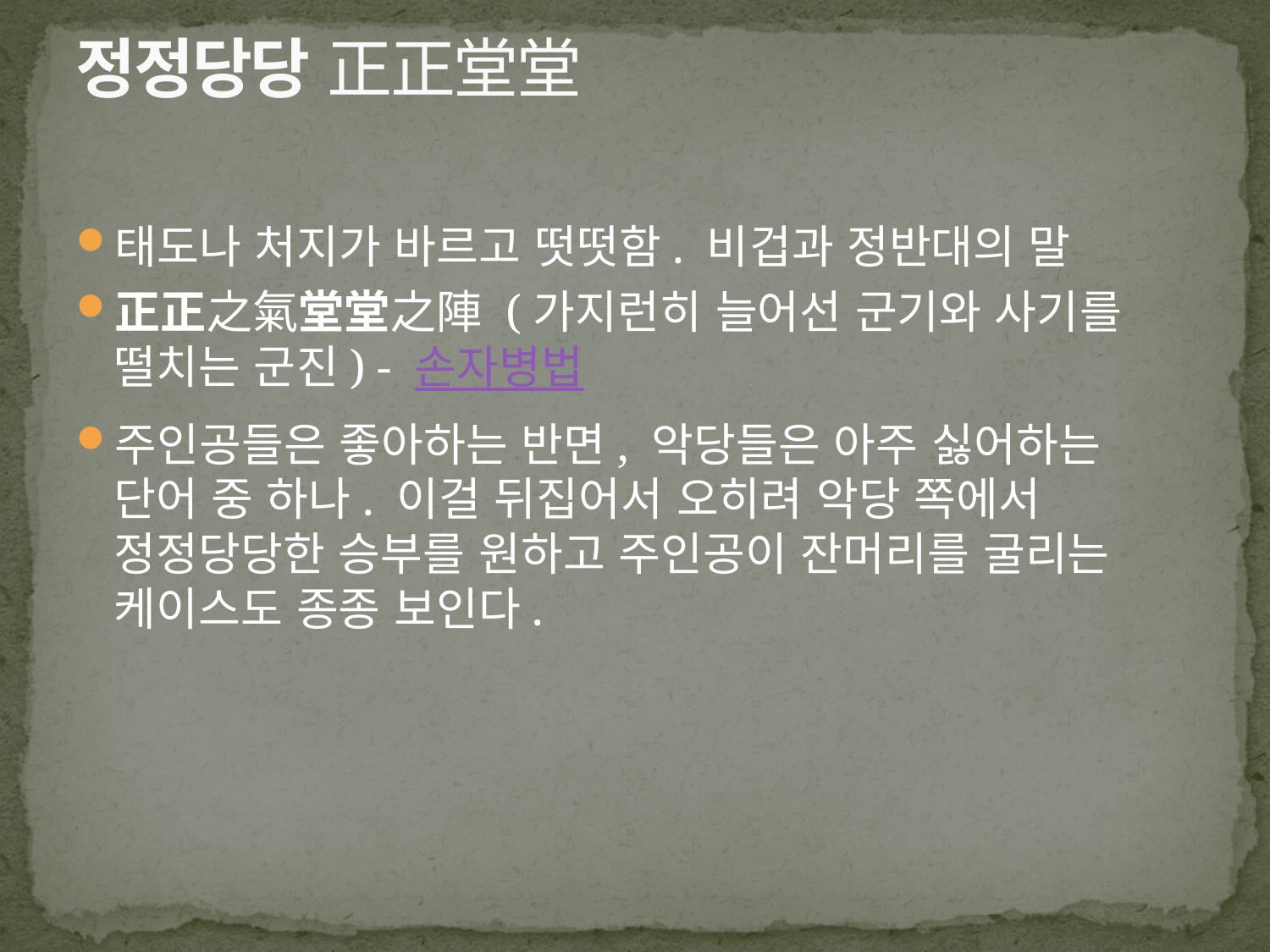

# 정정당당 正正堂堂
태도나 처지가 바르고 떳떳함. 비겁과 정반대의 말
正正之氣堂堂之陣 (가지런히 늘어선 군기와 사기를 떨치는 군진) - 손자병법
주인공들은 좋아하는 반면, 악당들은 아주 싫어하는 단어 중 하나. 이걸 뒤집어서 오히려 악당 쪽에서 정정당당한 승부를 원하고 주인공이 잔머리를 굴리는 케이스도 종종 보인다.